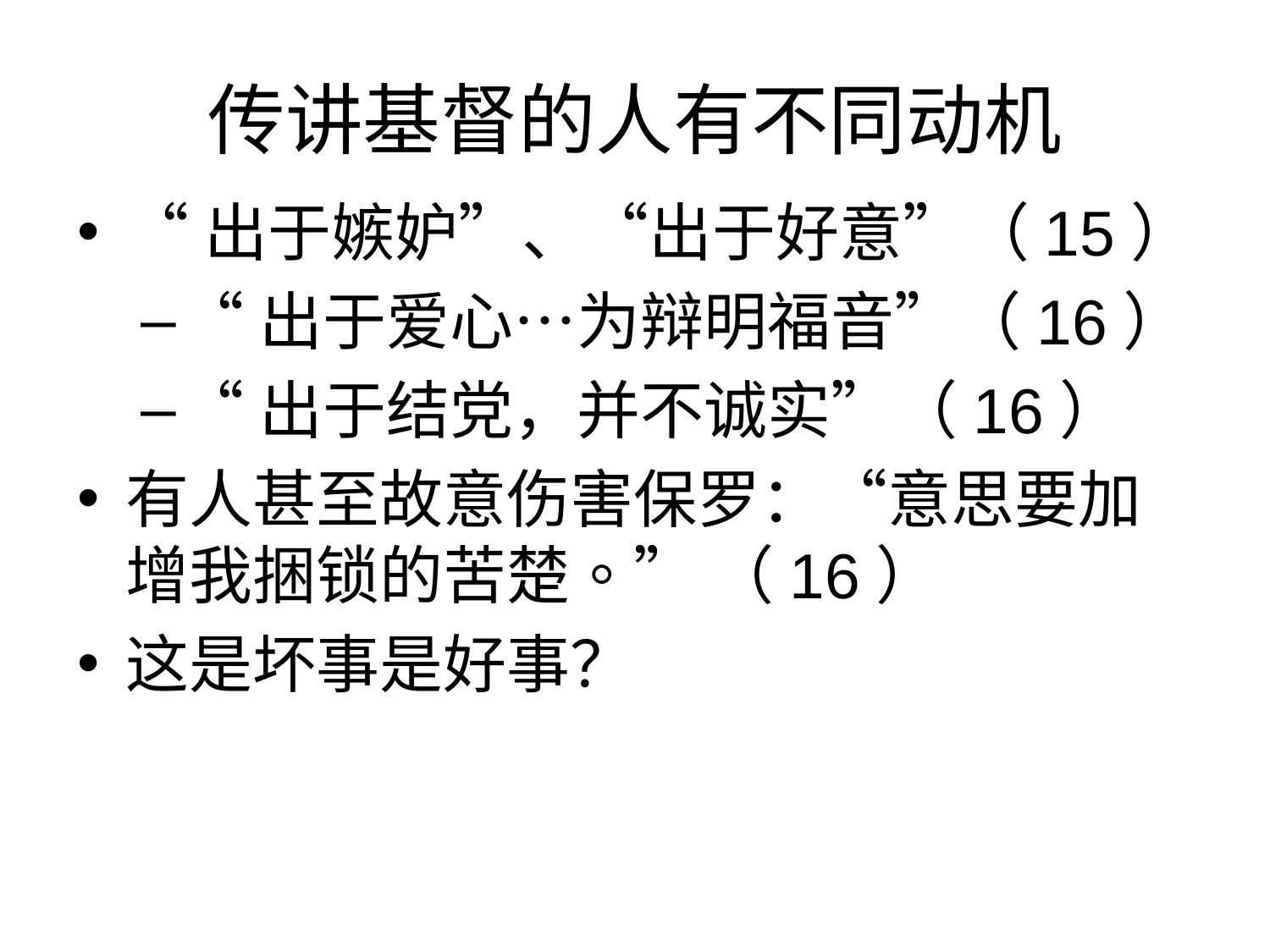

# 传讲基督的人有不同动机
“出于嫉妒”、“出于好意”（15）
“出于爱心…为辩明福音”（16）
“出于结党，并不诚实”（16）
有人甚至故意伤害保罗：“意思要加增我捆锁的苦楚。” （16）
这是坏事是好事？